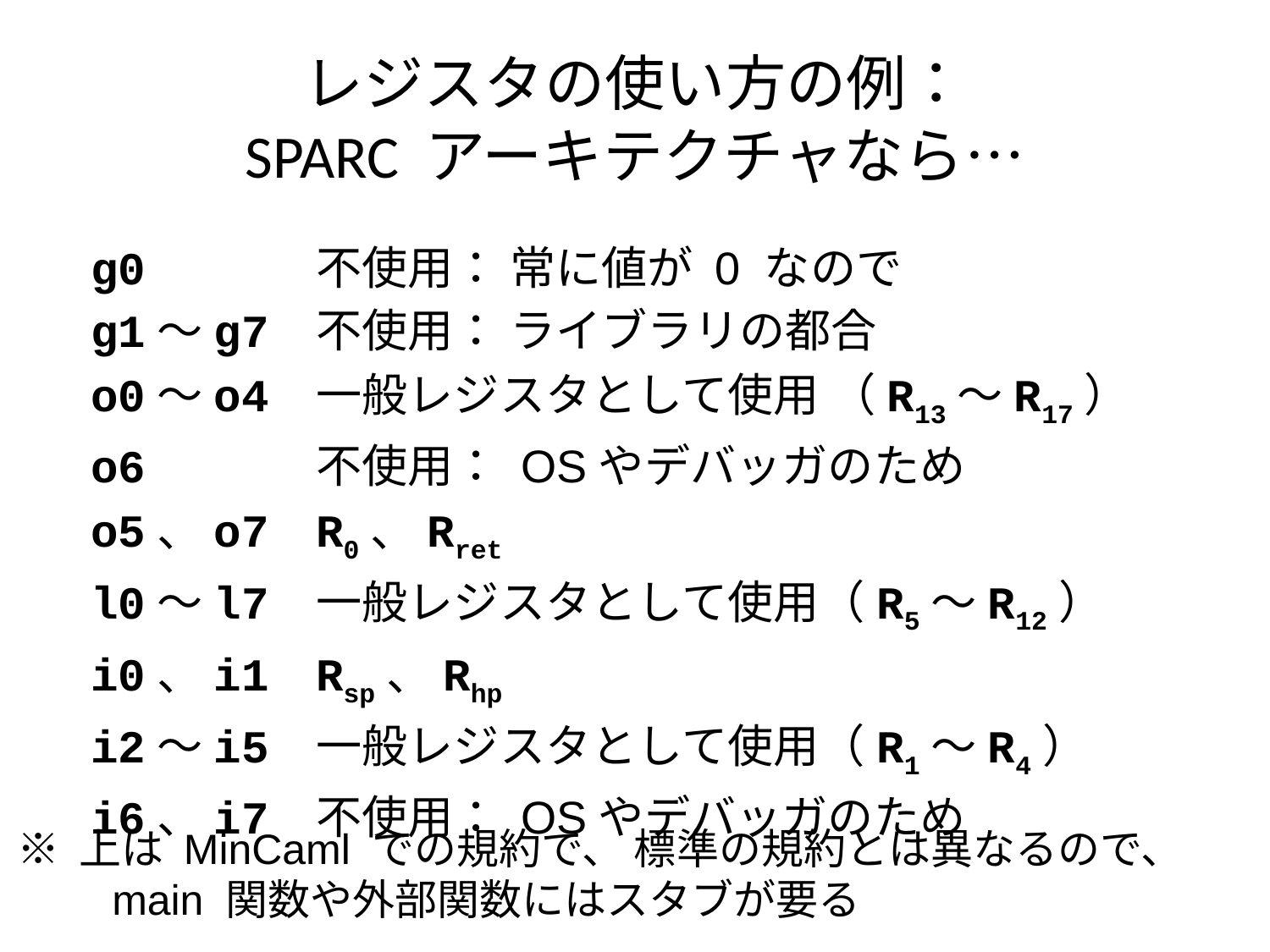

# レジスタの使い方の例： SPARC アーキテクチャなら…
g0	不使用： 常に値が 0 なので
g1～g7	不使用： ライブラリの都合
o0～o4	一般レジスタとして使用 （R13～R17）
o6	不使用： OSやデバッガのため
o5、o7	R0、Rret
l0～l7	一般レジスタとして使用（R5～R12）
i0、i1	Rsp、Rhp
i2～i5	一般レジスタとして使用（R1～R4）
i6、i7	不使用： OSやデバッガのため
※ 上は MinCaml での規約で、 標準の規約とは異なるので、
　　main 関数や外部関数にはスタブが要る